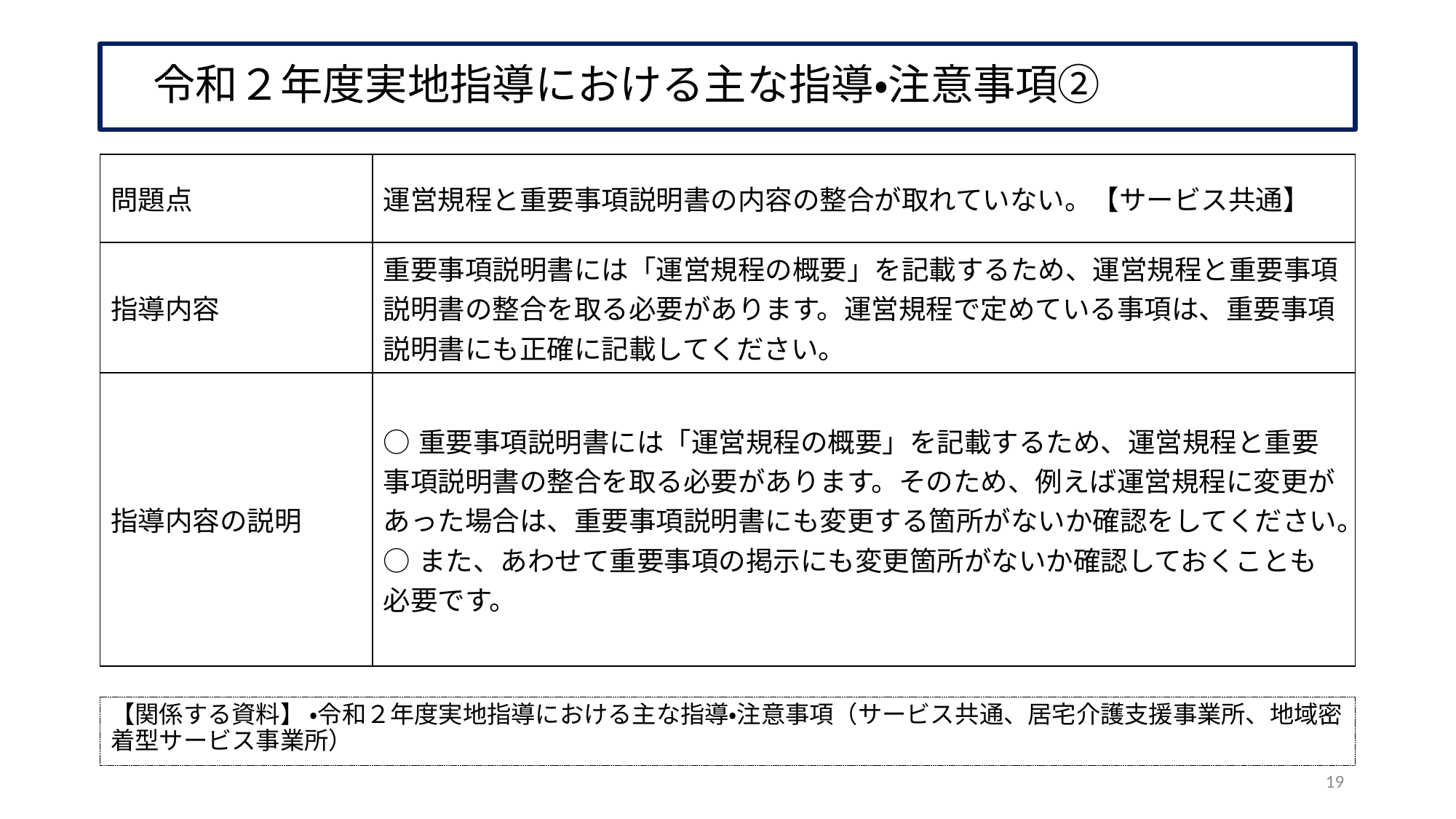

# 令和２年度実地指導における主な指導・注意事項②
| 問題点 | 運営規程と重要事項説明書の内容の整合が取れていない。【サービス共通】 |
| --- | --- |
| 指導内容 | 重要事項説明書には「運営規程の概要」を記載するため、運営規程と重要事項説明書の整合を取る必要があります。運営規程で定めている事項は、重要事項説明書にも正確に記載してください。 |
| 指導内容の説明 | ○重要事項説明書には「運営規程の概要」を記載するため、運営規程と重要事項説明書の整合を取る必要があります。そのため、例えば運営規程に変更があった場合は、重要事項説明書にも変更する箇所がないか確認をしてください。 ○また、あわせて重要事項の掲示にも変更箇所がないか確認しておくことも必要です。 |
【関係する資料】 ・令和２年度実地指導における主な指導・注意事項（サービス共通、居宅介護支援事業所、地域密着型サービス事業所）
19